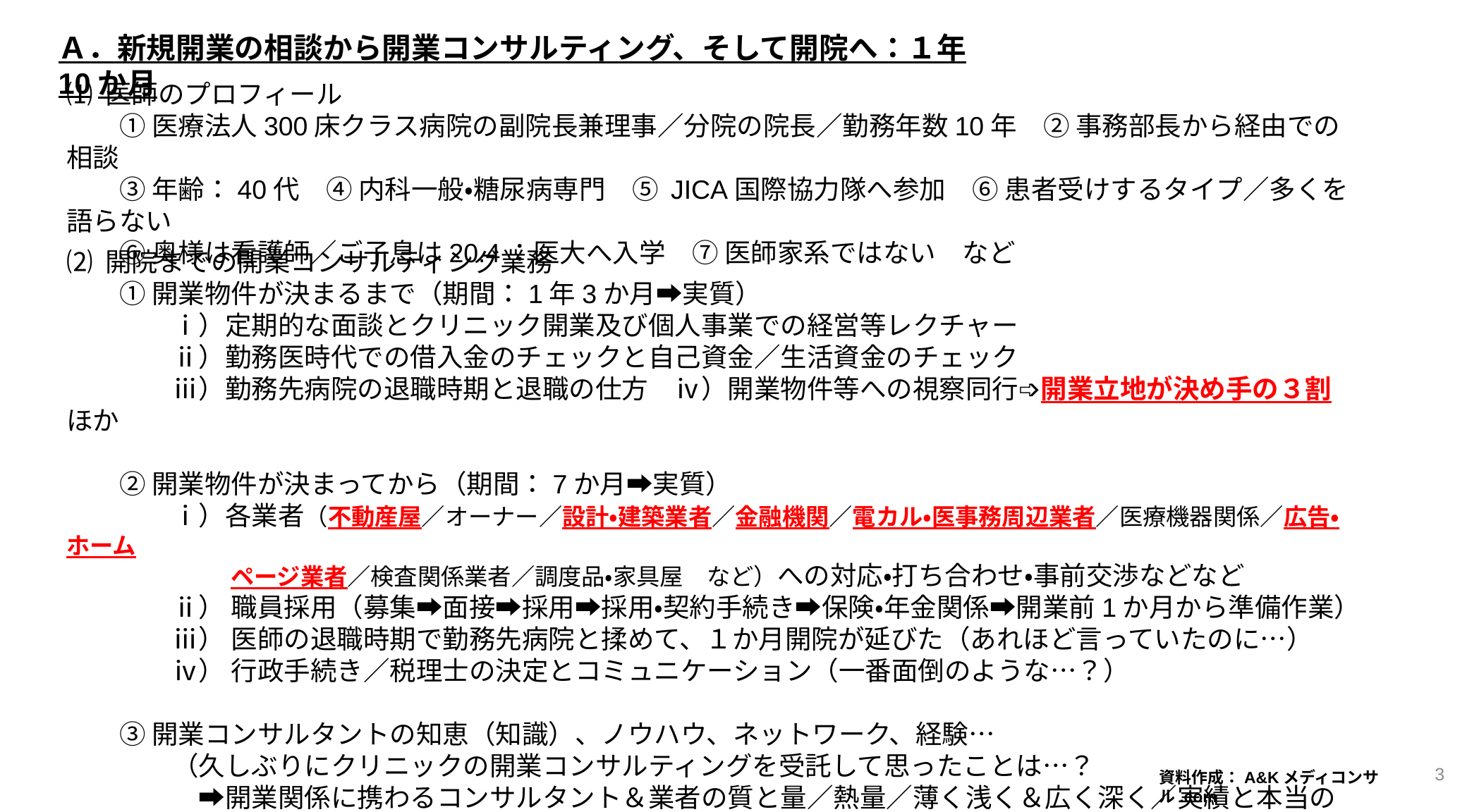

Ａ．新規開業の相談から開業コンサルティング、そして開院へ：１年10か月
⑴ 医師のプロフィール
　　➀ 医療法人300床クラス病院の副院長兼理事／分院の院長／勤務年数10年　➁ 事務部長から経由での相談
　　③ 年齢：40代　④ 内科一般・糖尿病専門　➄ JICA国際協力隊へ参加　⑥ 患者受けするタイプ／多くを語らない
　　⑥ 奥様は看護師／ご子息は20.4：医大へ入学　➆ 医師家系ではない　など
⑵ 開院までの開業コンサルティング業務
　　➀ 開業物件が決まるまで（期間：1年3か月➡実質）
　　　　ⅰ）定期的な面談とクリニック開業及び個人事業での経営等レクチャー
　　　　ⅱ）勤務医時代での借入金のチェックと自己資金／生活資金のチェック
　　　　ⅲ）勤務先病院の退職時期と退職の仕方　ⅳ）開業物件等への視察同行➩開業立地が決め手の３割　ほか

　　➁ 開業物件が決まってから（期間：7か月➡実質）
　　　　ⅰ）各業者（不動産屋／オーナー／設計・建築業者／金融機関／電カル・医事務周辺業者／医療機器関係／広告・ホーム
　　　　　　　ページ業者／検査関係業者／調度品・家具屋　など）への対応・打ち合わせ・事前交渉などなど
　　　　ⅱ） 職員採用（募集➡面接➡採用➡採用・契約手続き➡保険・年金関係➡開業前1か月から準備作業）
　　　　ⅲ） 医師の退職時期で勤務先病院と揉めて、１か月開院が延びた（あれほど言っていたのに…）
　　　　ⅳ） 行政手続き／税理士の決定とコミュニケーション（一番面倒のような…？）

　　③ 開業コンサルタントの知恵（知識）、ノウハウ、ネットワーク、経験…
　　　　（久しぶりにクリニックの開業コンサルティングを受託して思ったことは…？
　　　　　➡開業関係に携わるコンサルタント＆業者の質と量／熱量／薄く浅く＆広く深く／実績と本当の経験値
　　　　　➡稼ぎ（報酬）と業務内容／意見が言える業者　など
3
資料作成：A&Kメディコンサル.com